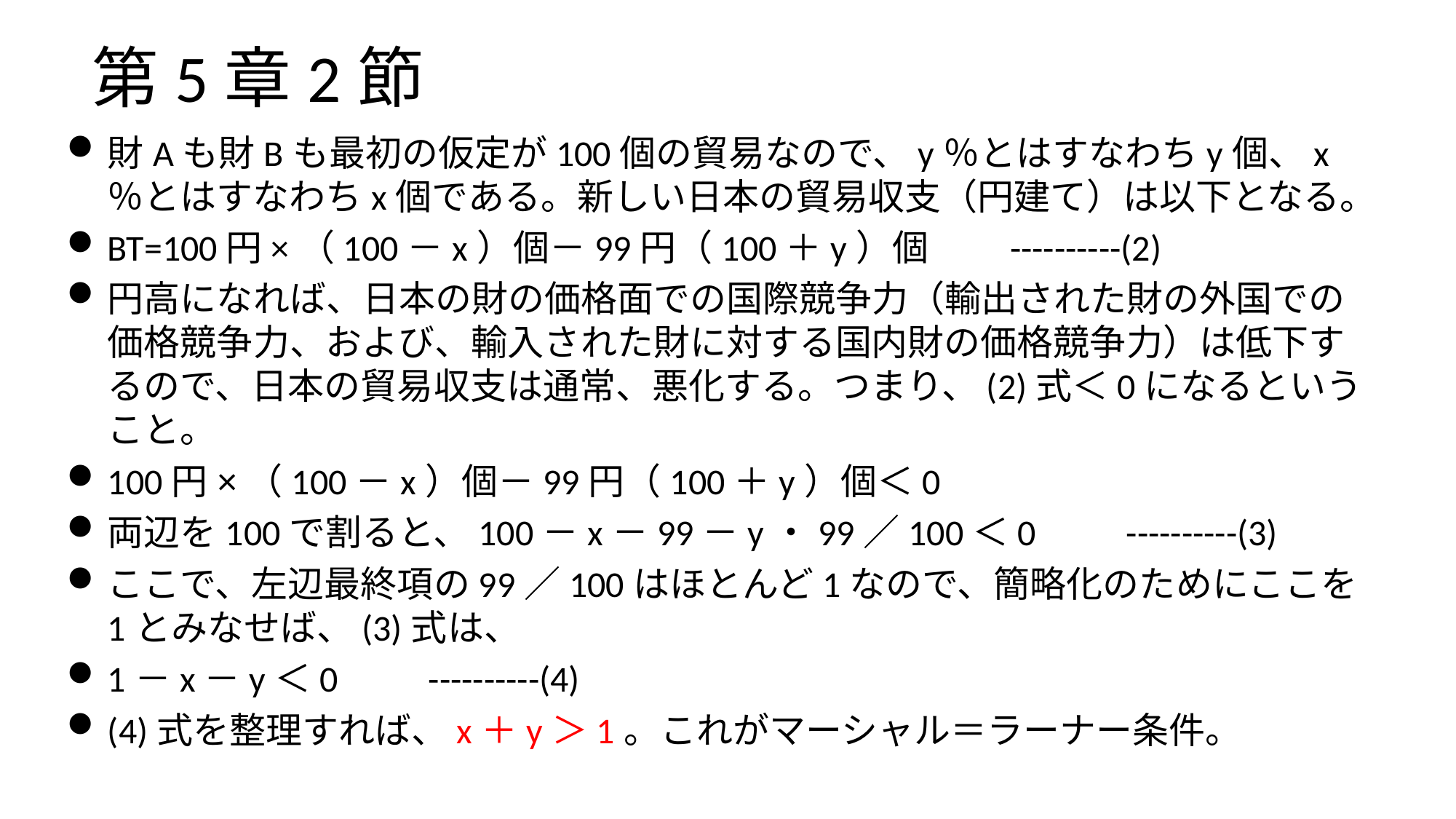

# 第5章2節
財Aも財Bも最初の仮定が100個の貿易なので、y％とはすなわちy個、x％とはすなわちx個である。新しい日本の貿易収支（円建て）は以下となる。
BT=100円×（100－x）個－99円（100＋y）個　　----------(2)
円高になれば、日本の財の価格面での国際競争力（輸出された財の外国での価格競争力、および、輸入された財に対する国内財の価格競争力）は低下するので、日本の貿易収支は通常、悪化する。つまり、(2)式＜0になるということ。
100円×（100－x）個－99円（100＋y）個＜0
両辺を100で割ると、100－x－99－y・99／100＜0　　----------(3)
ここで、左辺最終項の99／100はほとんど1なので、簡略化のためにここを1とみなせば、(3)式は、
1－x－y＜0　　----------(4)
(4)式を整理すれば、x＋y＞1。これがマーシャル＝ラーナー条件。